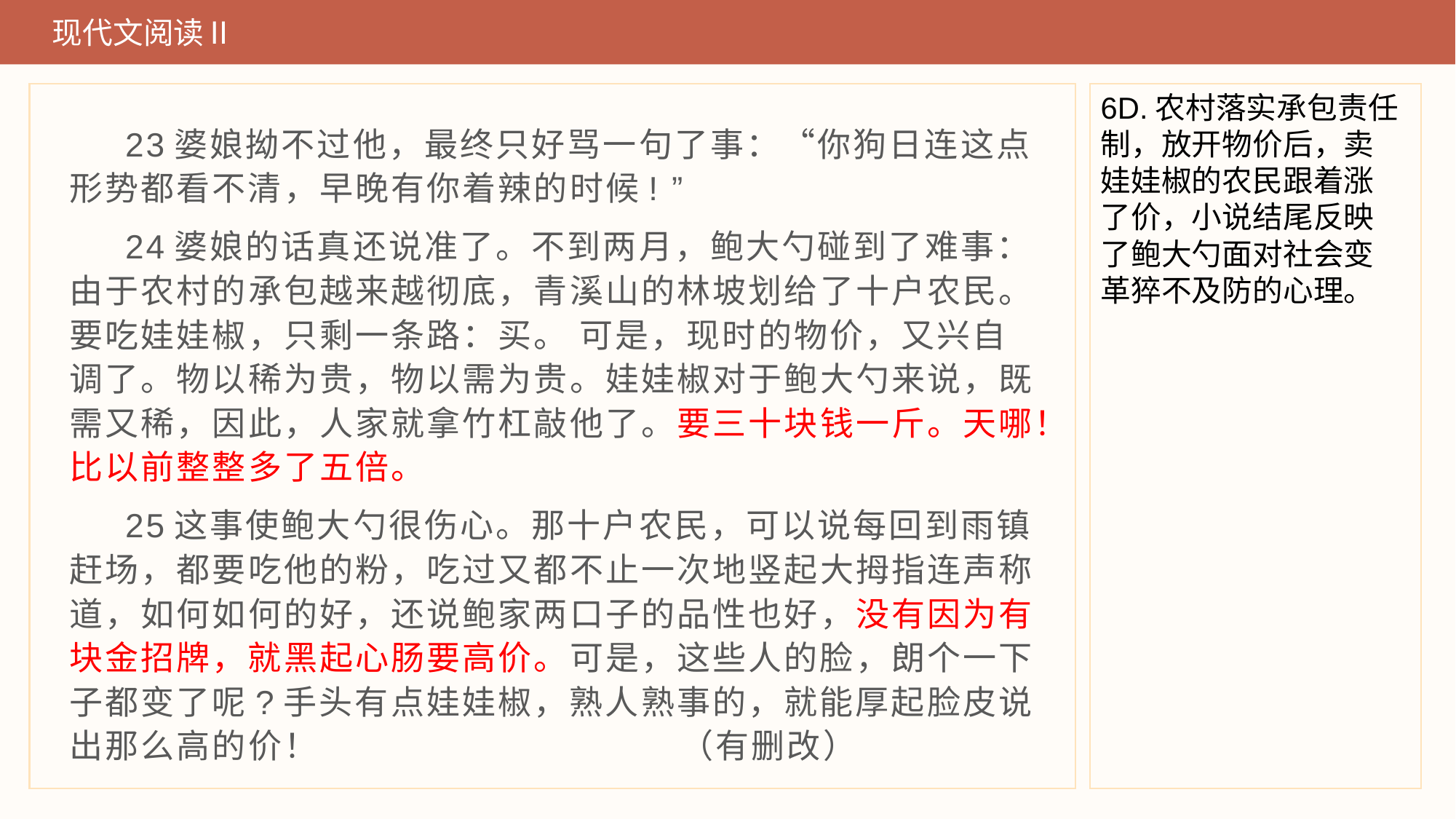

现代文阅读Ⅱ

6D.农村落实承包责任制，放开物价后，卖娃娃椒的农民跟着涨了价，小说结尾反映了鲍大勺面对社会变革猝不及防的心理。
23婆娘拗不过他，最终只好骂一句了事：“你狗日连这点形势都看不清，早晚有你着辣的时候! ”
24婆娘的话真还说准了。不到两月，鲍大勺碰到了难事：由于农村的承包越来越彻底，青溪山的林坡划给了十户农民。要吃娃娃椒，只剩一条路：买。 可是，现时的物价，又兴自调了。物以稀为贵，物以需为贵。娃娃椒对于鲍大勺来说，既需又稀，因此，人家就拿竹杠敲他了。要三十块钱一斤。天哪！比以前整整多了五倍。
25这事使鲍大勺很伤心。那十户农民，可以说每回到雨镇赶场，都要吃他的粉，吃过又都不止一次地竖起大拇指连声称道，如何如何的好，还说鲍家两口子的品性也好，没有因为有块金招牌，就黑起心肠要高价。可是，这些人的脸，朗个一下子都变了呢?手头有点娃娃椒，熟人熟事的，就能厚起脸皮说出那么高的价！                                     （有删改）